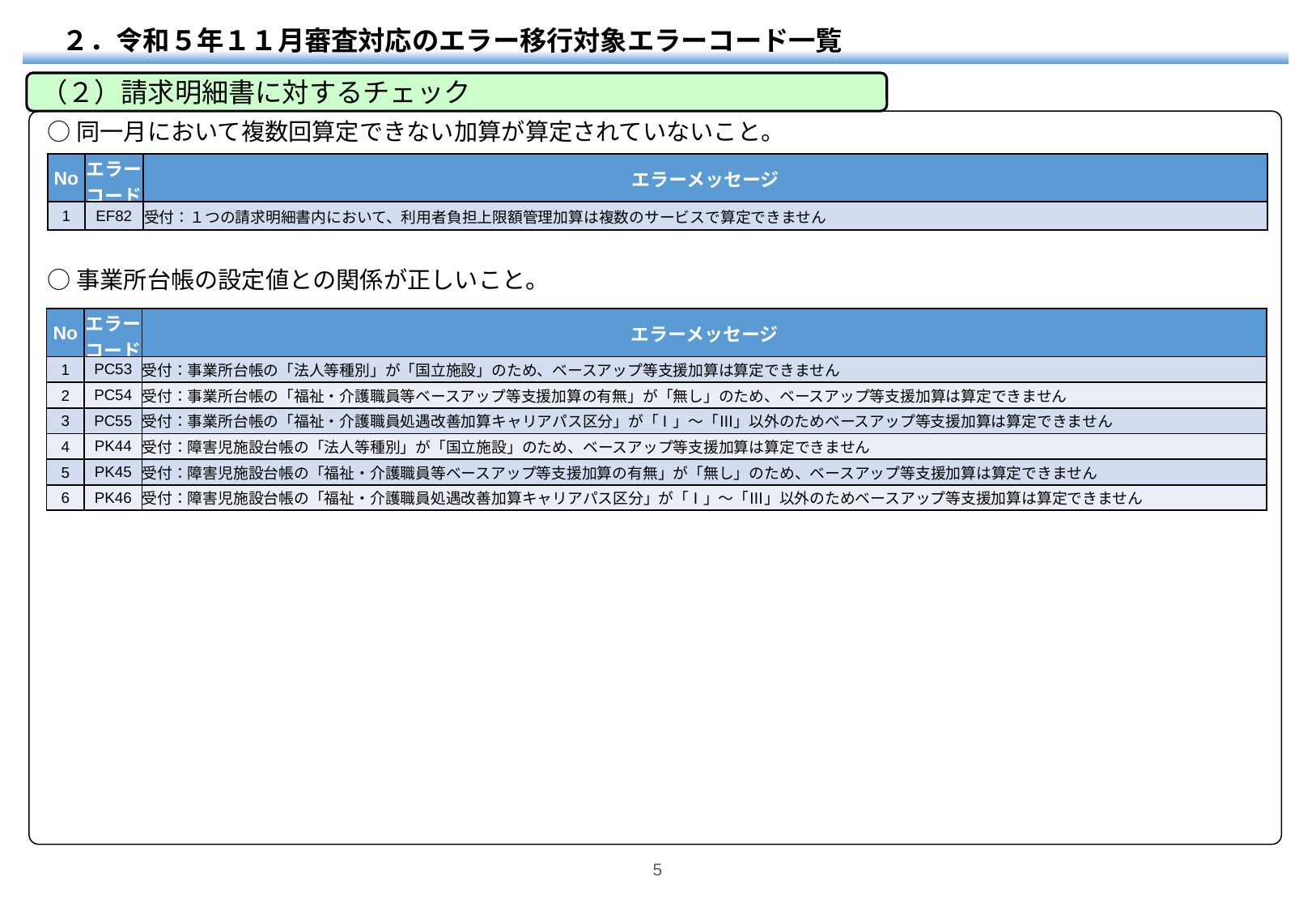

２．令和５年１１月審査対応のエラー移行対象エラーコード一覧
（２）請求明細書に対するチェック

○同一月において複数回算定できない加算が算定されていないこと。

| No | エラー コード | エラーメッセージ |
| --- | --- | --- |
| 1 | EF82 | 受付：１つの請求明細書内において、利用者負担上限額管理加算は複数のサービスで算定できません |
○事業所台帳の設定値との関係が正しいこと。
| No | エラー コード | エラーメッセージ |
| --- | --- | --- |
| 1 | PC53 | 受付：事業所台帳の「法人等種別」が「国立施設」のため、ベースアップ等支援加算は算定できません |
| 2 | PC54 | 受付：事業所台帳の「福祉・介護職員等ベースアップ等支援加算の有無」が「無し」のため、ベースアップ等支援加算は算定できません |
| 3 | PC55 | 受付：事業所台帳の「福祉・介護職員処遇改善加算キャリアパス区分」が「Ⅰ」～「Ⅲ」以外のためベースアップ等支援加算は算定できません |
| 4 | PK44 | 受付：障害児施設台帳の「法人等種別」が「国立施設」のため、ベースアップ等支援加算は算定できません |
| 5 | PK45 | 受付：障害児施設台帳の「福祉・介護職員等ベースアップ等支援加算の有無」が「無し」のため、ベースアップ等支援加算は算定できません |
| 6 | PK46 | 受付：障害児施設台帳の「福祉・介護職員処遇改善加算キャリアパス区分」が「Ⅰ」～「Ⅲ」以外のためベースアップ等支援加算は算定できません |
5